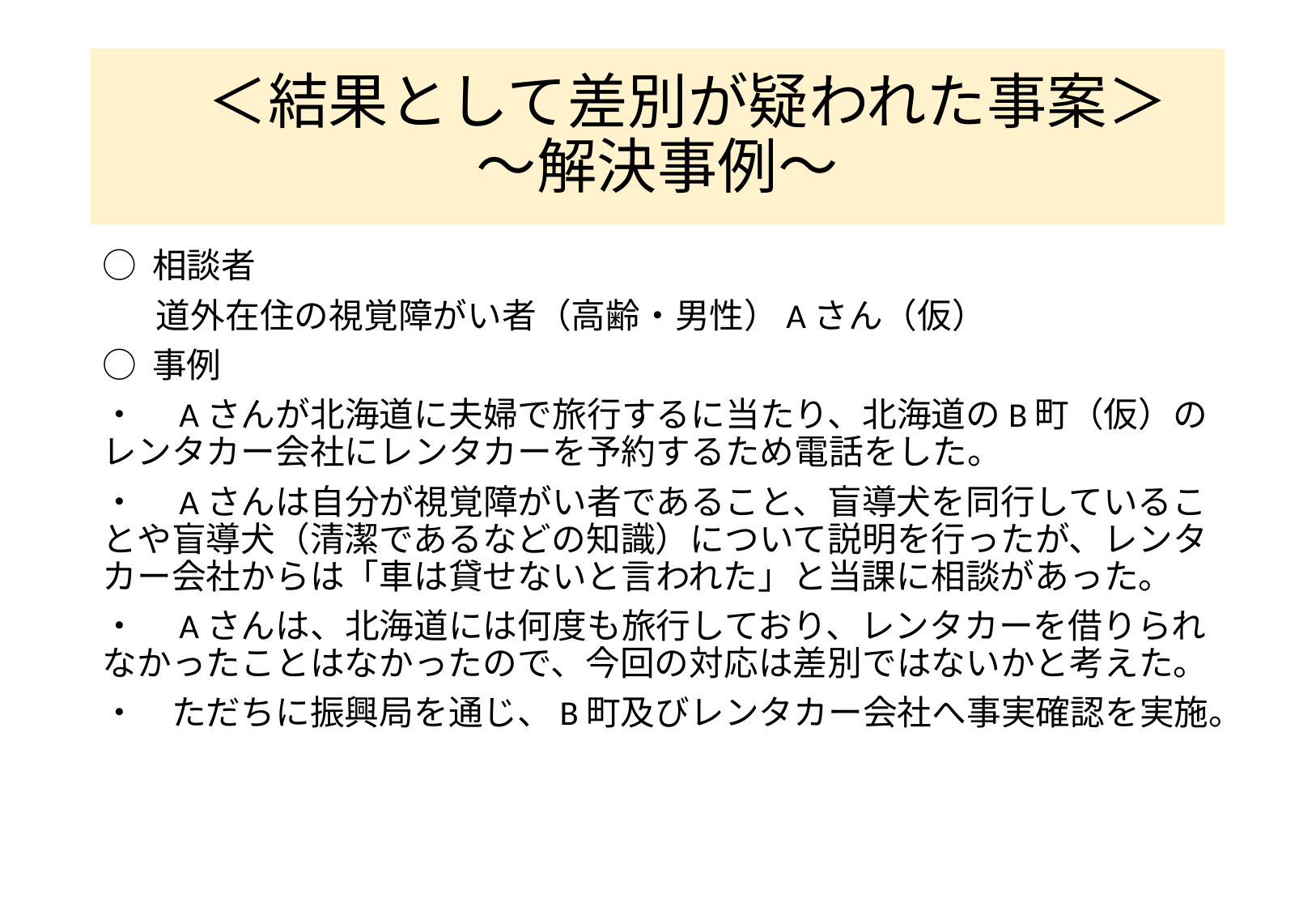

# ＜結果として差別が疑われた事案＞ ～解決事例～
○ 相談者
      道外在住の視覚障がい者（高齢・男性）Aさん（仮）
○ 事例
・　Aさんが北海道に夫婦で旅行するに当たり、北海道のB町（仮）のレンタカー会社にレンタカーを予約するため電話をした。
・　Aさんは自分が視覚障がい者であること、盲導犬を同行していることや盲導犬（清潔であるなどの知識）について説明を行ったが、レンタカー会社からは「車は貸せないと言われた」と当課に相談があった。
・　Aさんは、北海道には何度も旅行しており、レンタカーを借りられなかったことはなかったので、今回の対応は差別ではないかと考えた。
・　ただちに振興局を通じ、B町及びレンタカー会社へ事実確認を実施。